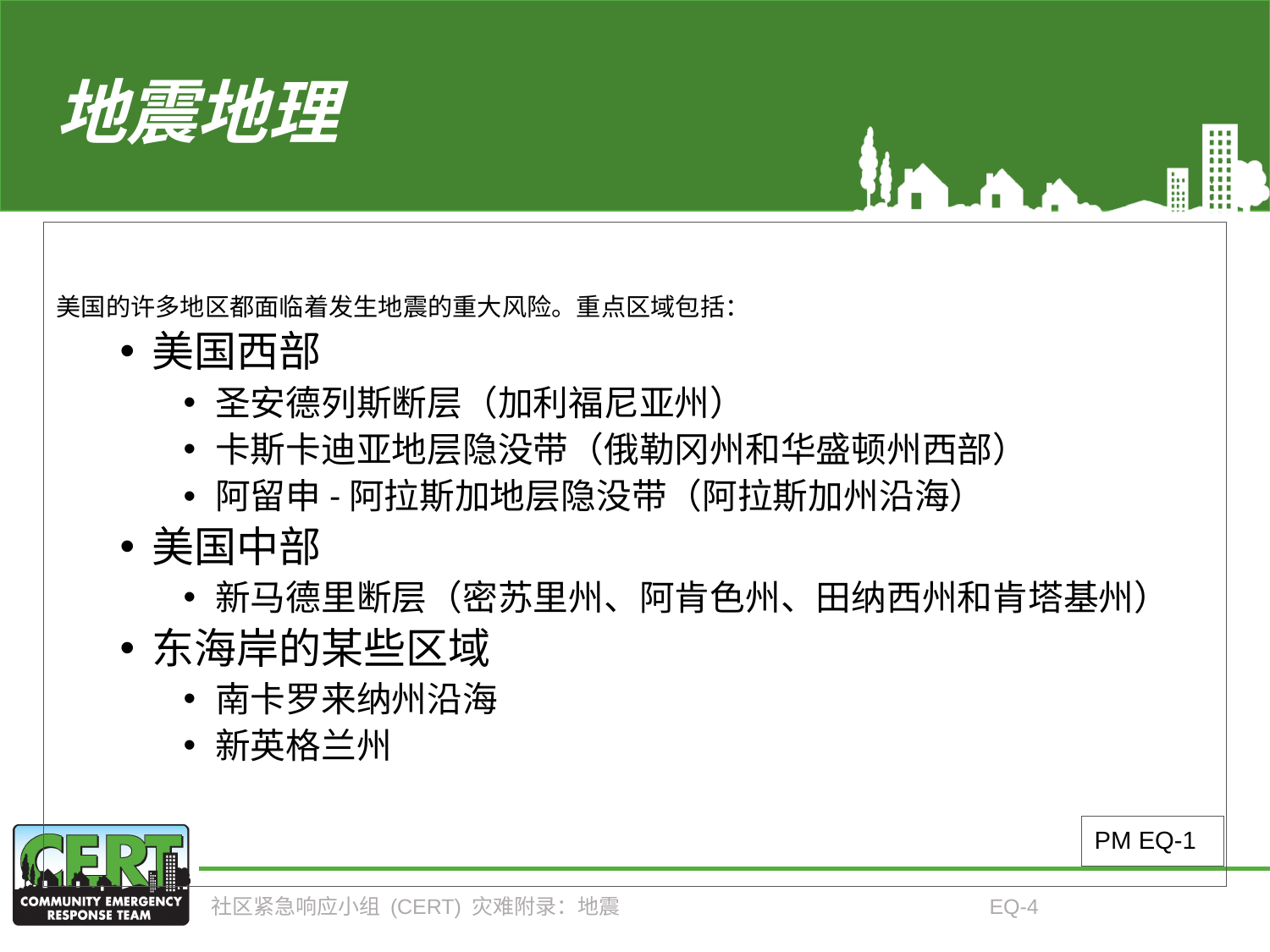

# 地震地理
美国的许多地区都面临着发生地震的重大风险。重点区域包括：
美国西部
圣安德列斯断层（加利福尼亚州）
卡斯卡迪亚地层隐没带（俄勒冈州和华盛顿州西部）
阿留申-阿拉斯加地层隐没带（阿拉斯加州沿海）
美国中部
新马德里断层（密苏里州、阿肯色州、田纳西州和肯塔基州）
东海岸的某些区域
南卡罗来纳州沿海
新英格兰州

PM EQ-1
社区紧急响应小组 (CERT) 灾难附录：地震
EQ-4